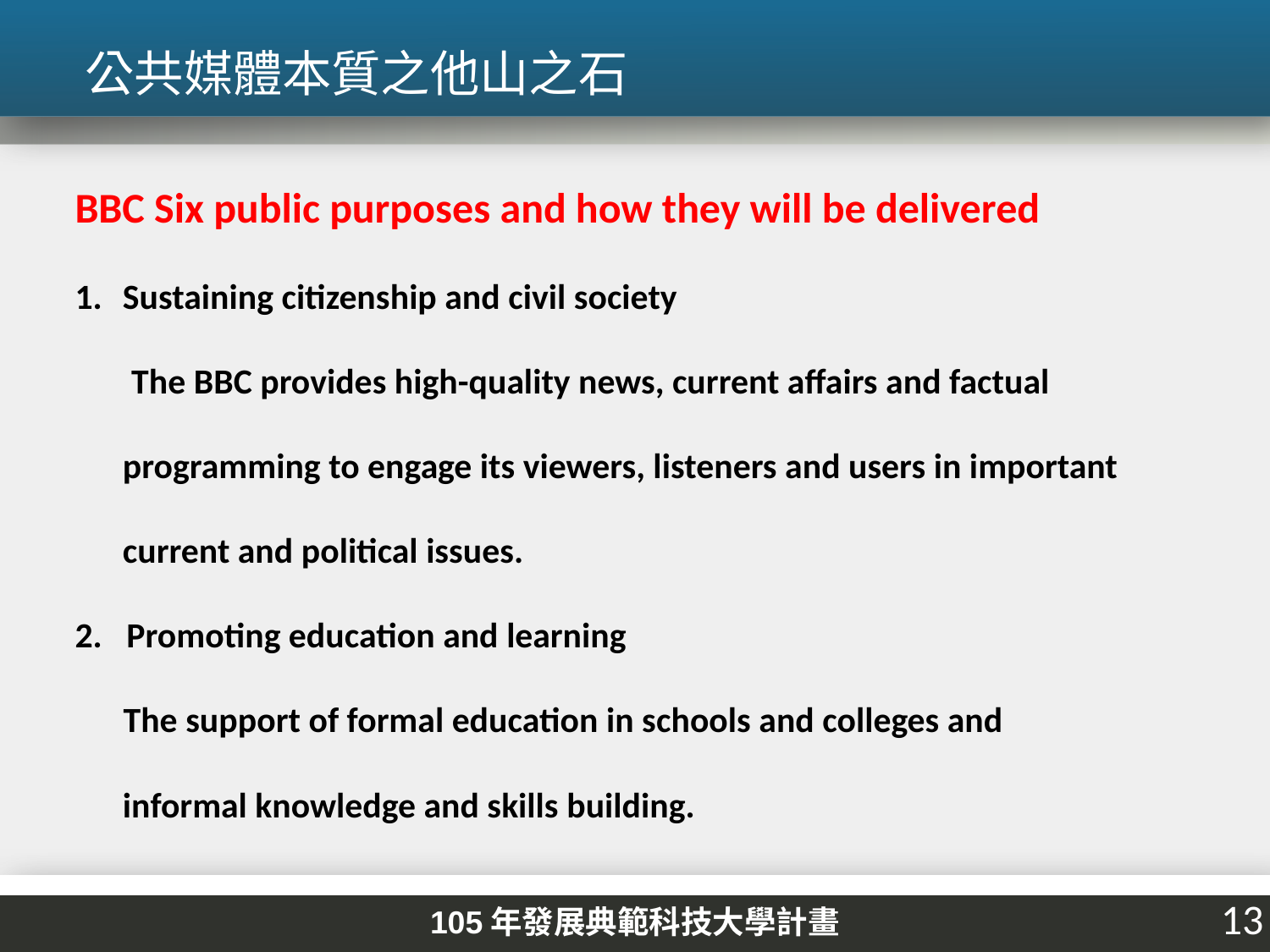

公共媒體本質之他山之石
BBC Six public purposes and how they will be delivered
Sustaining citizenship and civil society
       The BBC provides high-quality news, current affairs and factual programming to engage its viewers, listeners and users in important current and political issues.
2.   Promoting education and learning
      The support of formal education in schools and colleges and informal knowledge and skills building.